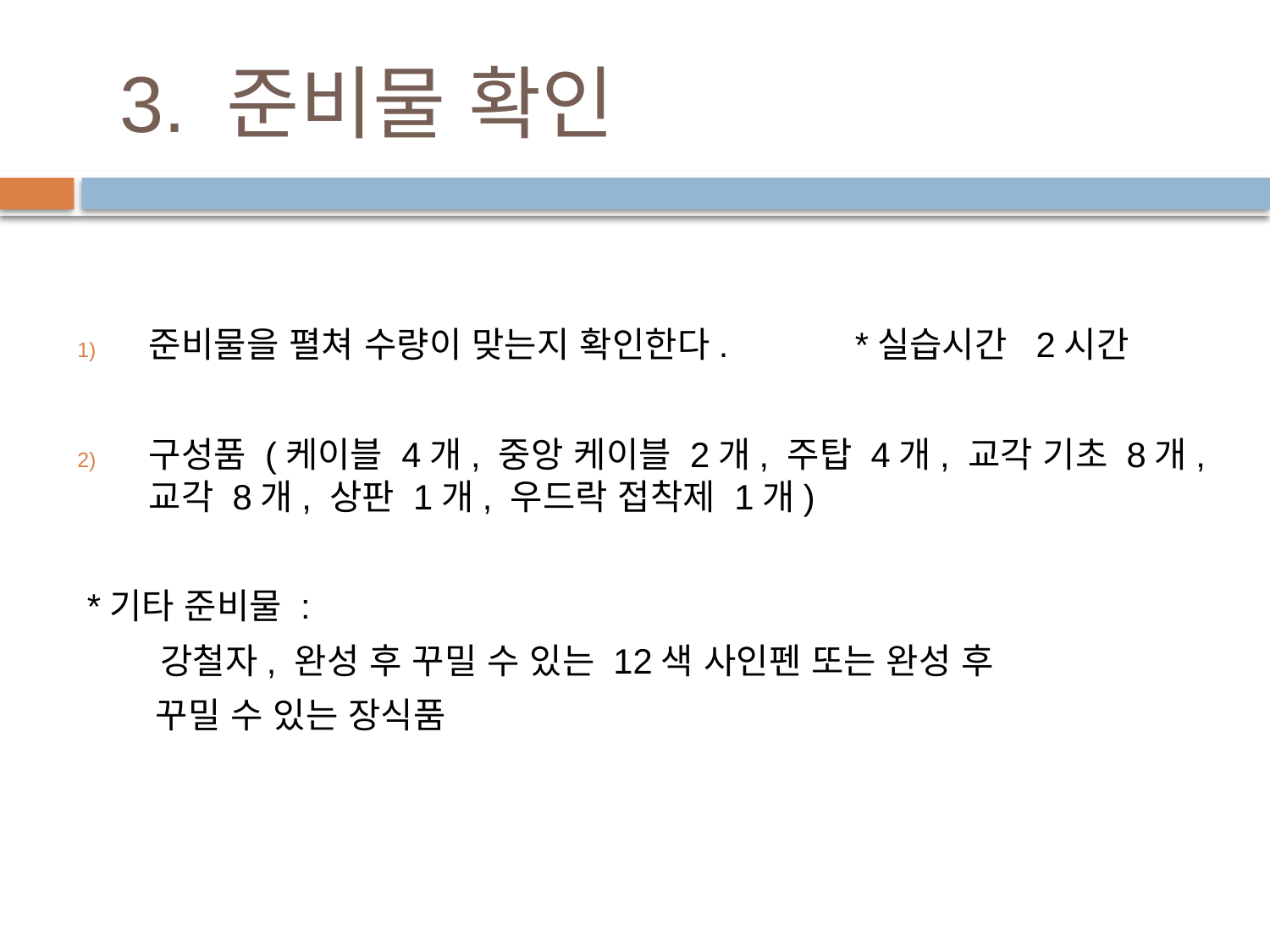

# 3. 준비물 확인
준비물을 펼쳐 수량이 맞는지 확인한다.             *실습시간  2시간

구성품 (케이블 4개, 중앙 케이블 2개, 주탑 4개, 교각 기초 8개, 교각 8개, 상판 1개, 우드락 접착제 1개)

 *기타 준비물 :
	   강철자, 완성 후 꾸밀 수 있는 12색 사인펜 또는 완성 후
       꾸밀 수 있는 장식품